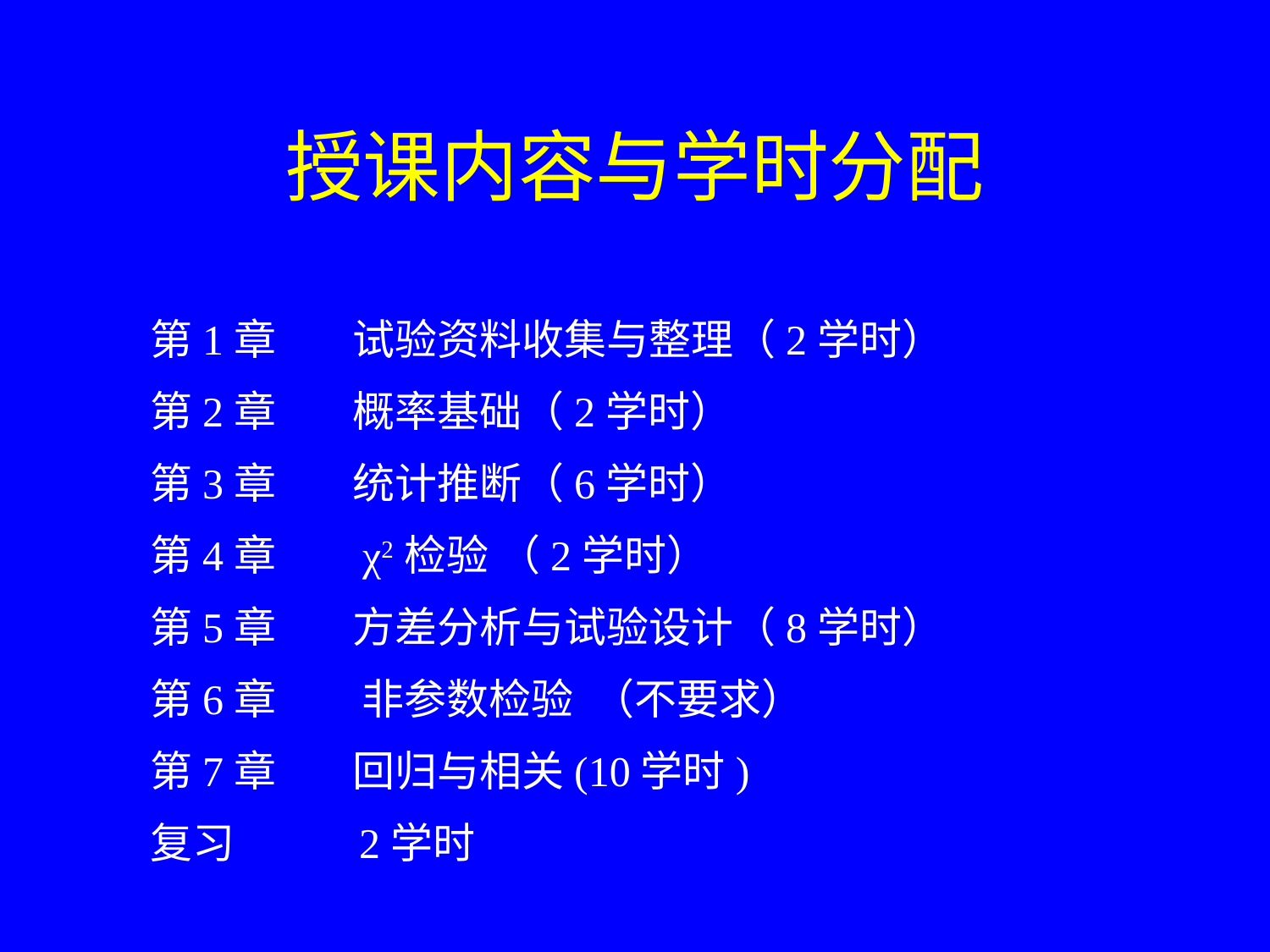

# 授课内容与学时分配
第1章        试验资料收集与整理（2学时）
第2章        概率基础（2学时）
第3章        统计推断（6学时）
第4章        χ2检验 （2学时）
第5章        方差分析与试验设计（8学时）
第6章         非参数检验  （不要求）
第7章        回归与相关(10学时)
复习            2学时